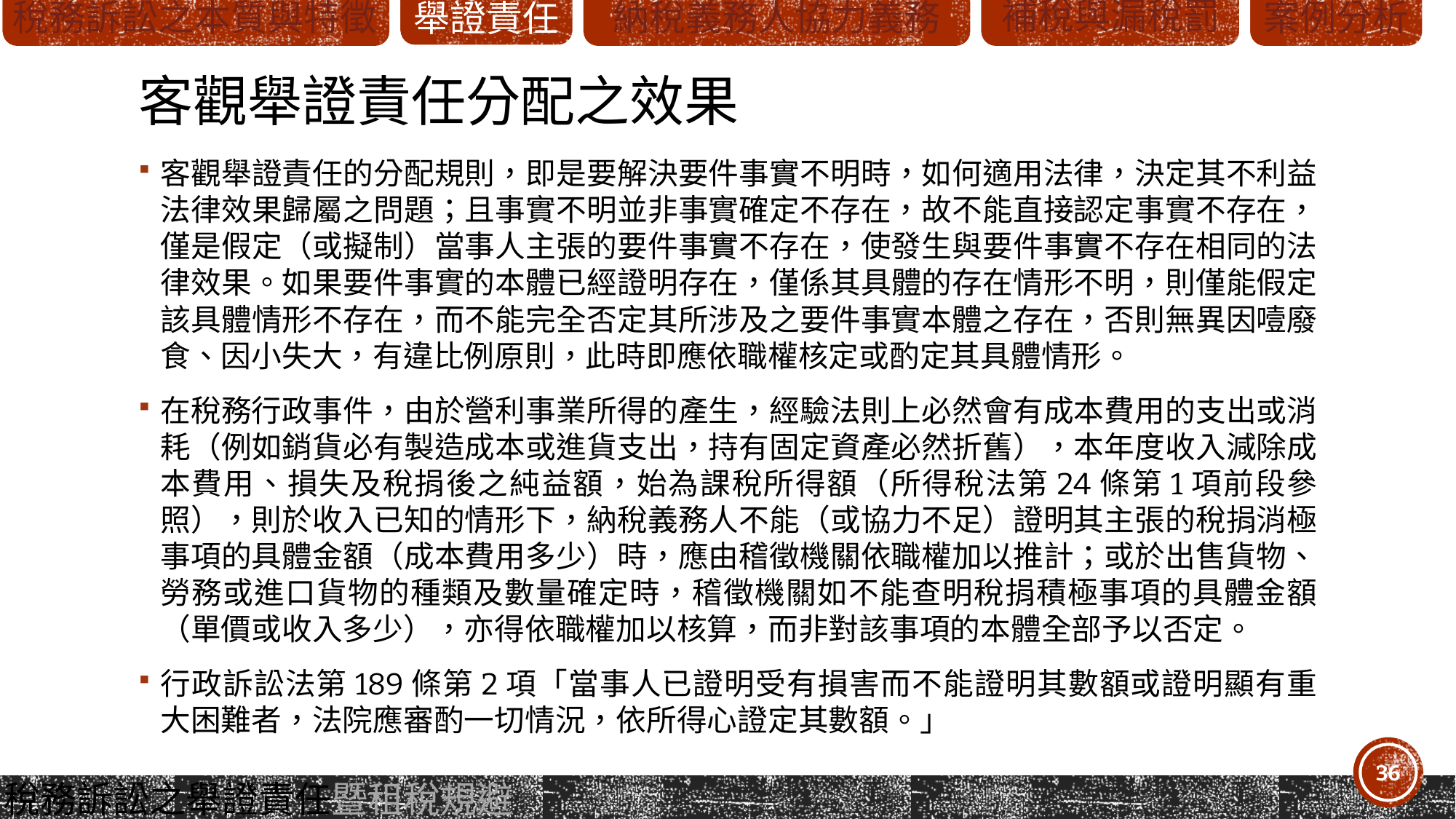

# 客觀舉證責任分配之效果
客觀舉證責任的分配規則，即是要解決要件事實不明時，如何適用法律，決定其不利益法律效果歸屬之問題；且事實不明並非事實確定不存在，故不能直接認定事實不存在，僅是假定（或擬制）當事人主張的要件事實不存在，使發生與要件事實不存在相同的法律效果。如果要件事實的本體已經證明存在，僅係其具體的存在情形不明，則僅能假定該具體情形不存在，而不能完全否定其所涉及之要件事實本體之存在，否則無異因噎廢食、因小失大，有違比例原則，此時即應依職權核定或酌定其具體情形。
在稅務行政事件，由於營利事業所得的產生，經驗法則上必然會有成本費用的支出或消耗（例如銷貨必有製造成本或進貨支出，持有固定資產必然折舊），本年度收入減除成本費用、損失及稅捐後之純益額，始為課稅所得額（所得稅法第24條第1項前段參照），則於收入已知的情形下，納稅義務人不能（或協力不足）證明其主張的稅捐消極事項的具體金額（成本費用多少）時，應由稽徵機關依職權加以推計；或於出售貨物、勞務或進口貨物的種類及數量確定時，稽徵機關如不能查明稅捐積極事項的具體金額（單價或收入多少），亦得依職權加以核算，而非對該事項的本體全部予以否定。
行政訴訟法第189條第2項「當事人已證明受有損害而不能證明其數額或證明顯有重大困難者，法院應審酌一切情況，依所得心證定其數額。」

36